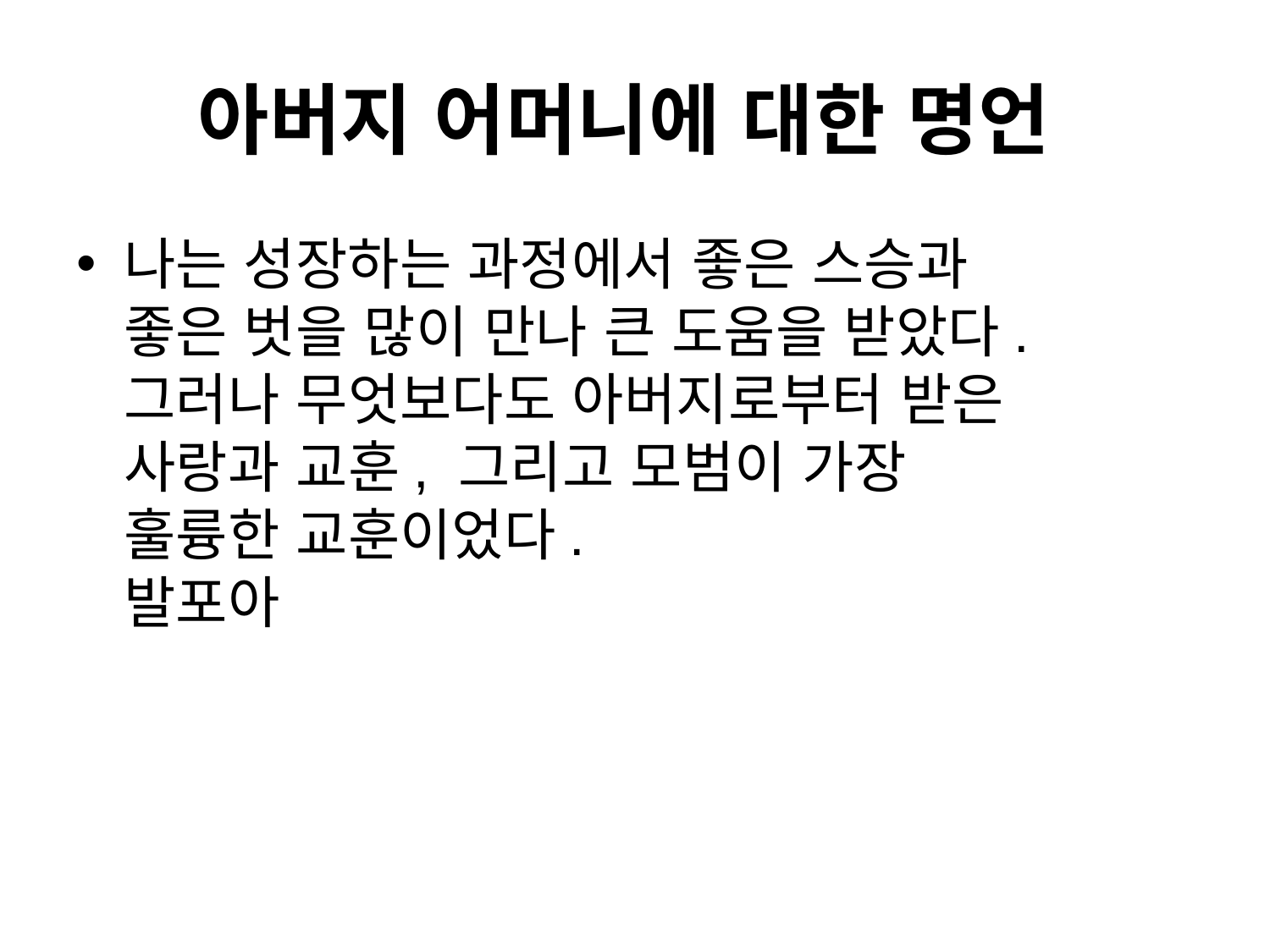

# 아버지 어머니에 대한 명언
나는 성장하는 과정에서 좋은 스승과
좋은 벗을 많이 만나 큰 도움을 받았다.
그러나 무엇보다도 아버지로부터 받은
사랑과 교훈, 그리고 모범이 가장
훌륭한 교훈이었다.
발포아